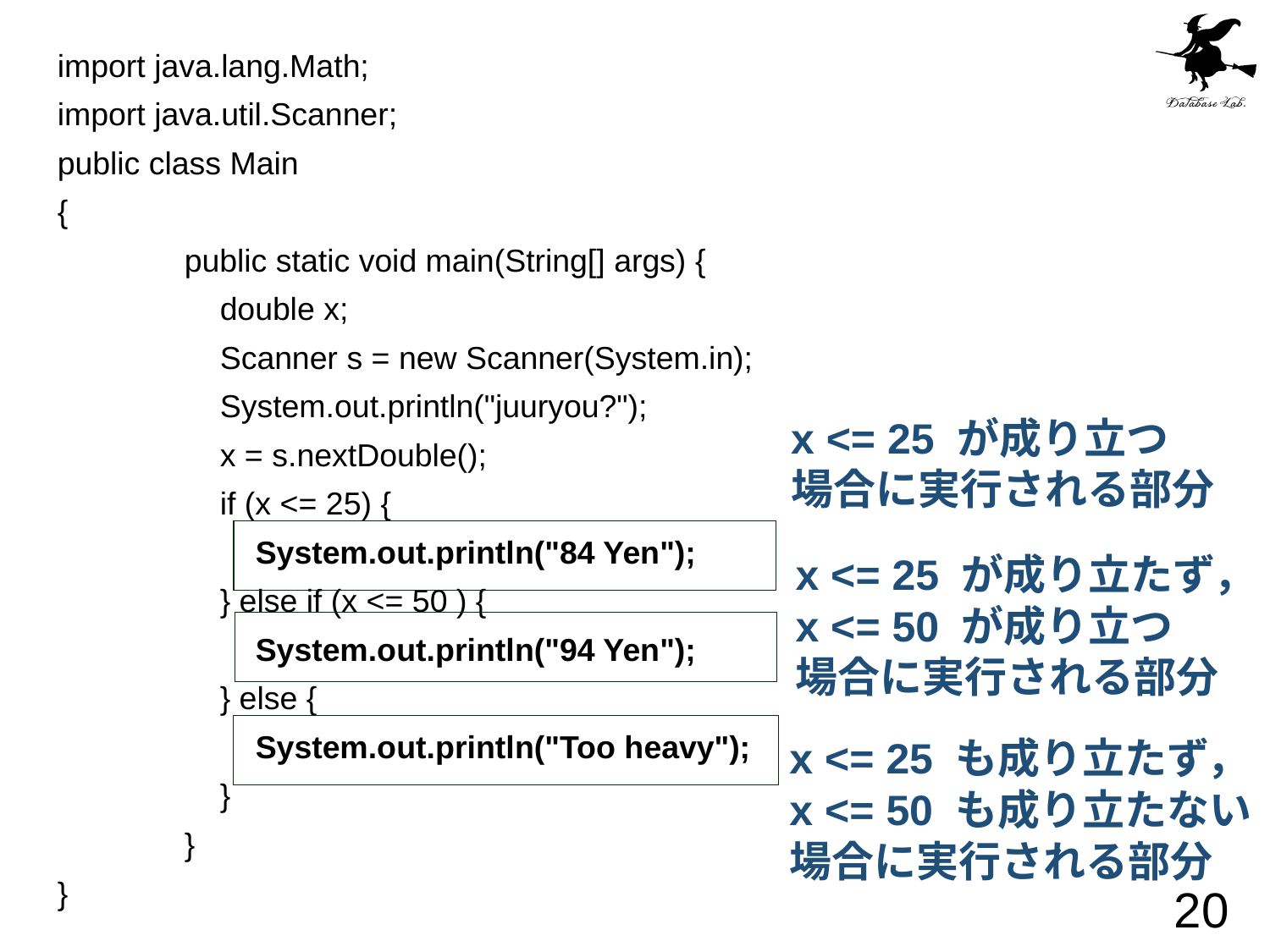

import java.lang.Math;
import java.util.Scanner;
public class Main
{
	public static void main(String[] args) {
	    double x;
	    Scanner s = new Scanner(System.in);
	    System.out.println("juuryou?");
	    x = s.nextDouble();
	    if (x <= 25) {
	        System.out.println("84 Yen");
	    } else if (x <= 50 ) {
	        System.out.println("94 Yen");
	    } else {
	        System.out.println("Too heavy");
	    }
	}
}

x <= 25 が成り立つ
場合に実行される部分

x <= 25 が成り立たず，
x <= 50 が成り立つ
場合に実行される部分

x <= 25 も成り立たず，
x <= 50 も成り立たない
場合に実行される部分
20